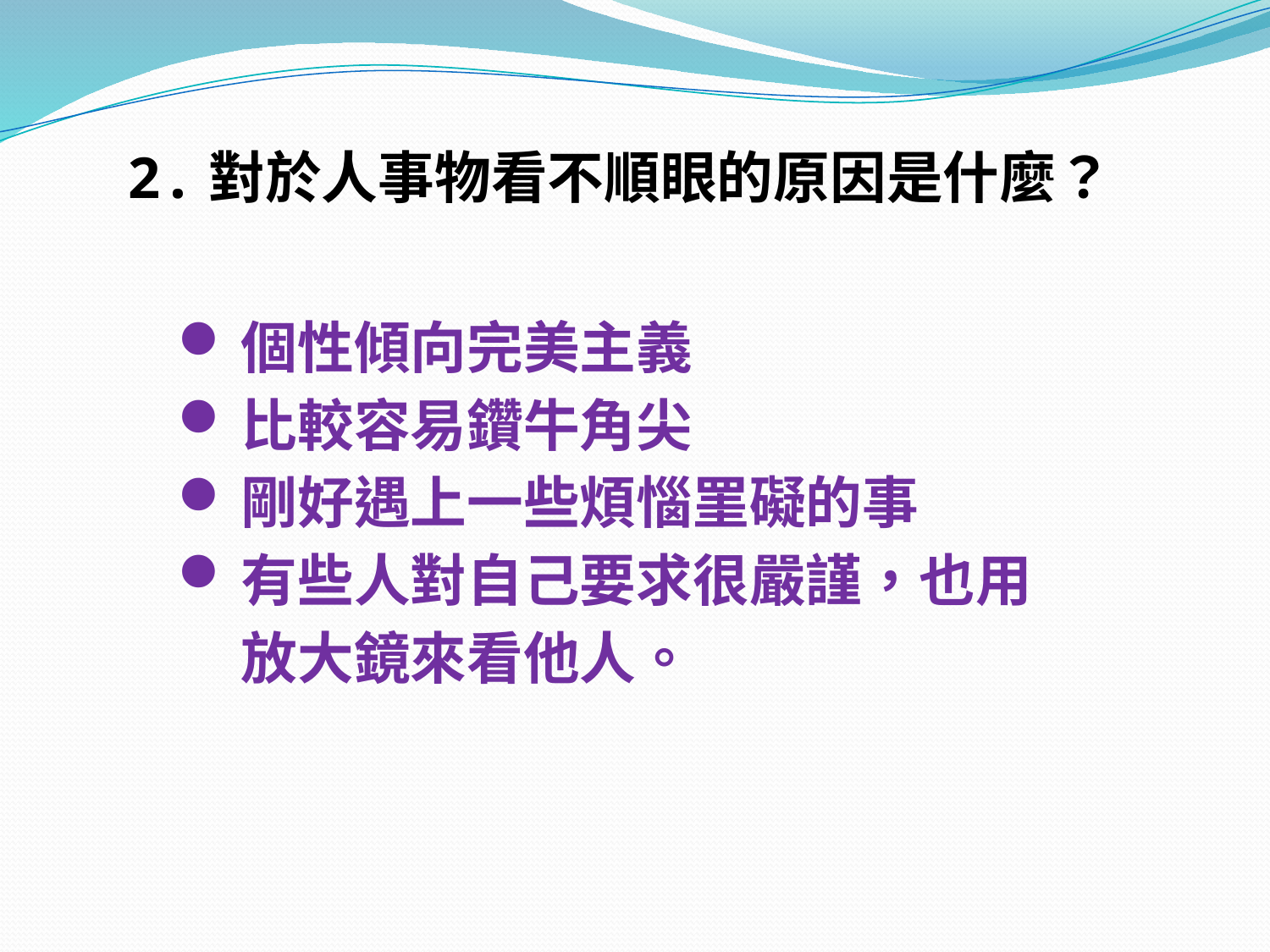

2.對於人事物看不順眼的原因是什麼？
個性傾向完美主義
比較容易鑽牛角尖
剛好遇上一些煩惱罣礙的事
有些人對自己要求很嚴謹，也用放大鏡來看他人。